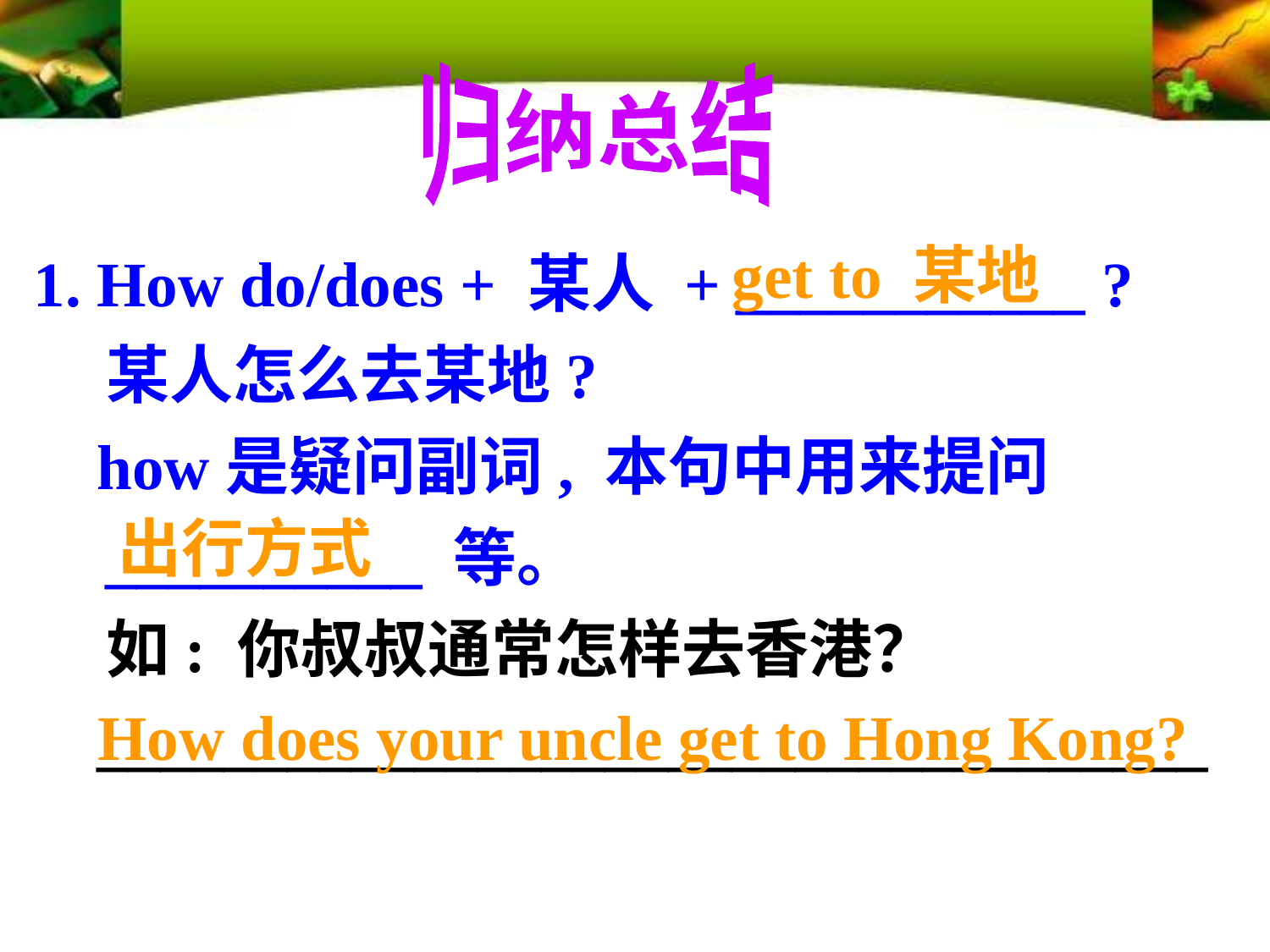

归纳总结
get to 某地
1. How do/does + 某人 + ___________ ?
    某人怎么去某地?
    how是疑问副词, 本句中用来提问__________ 等。
    如: 你叔叔通常怎样去香港？
    ___________________________________
出行方式
How does your uncle get to Hong Kong?